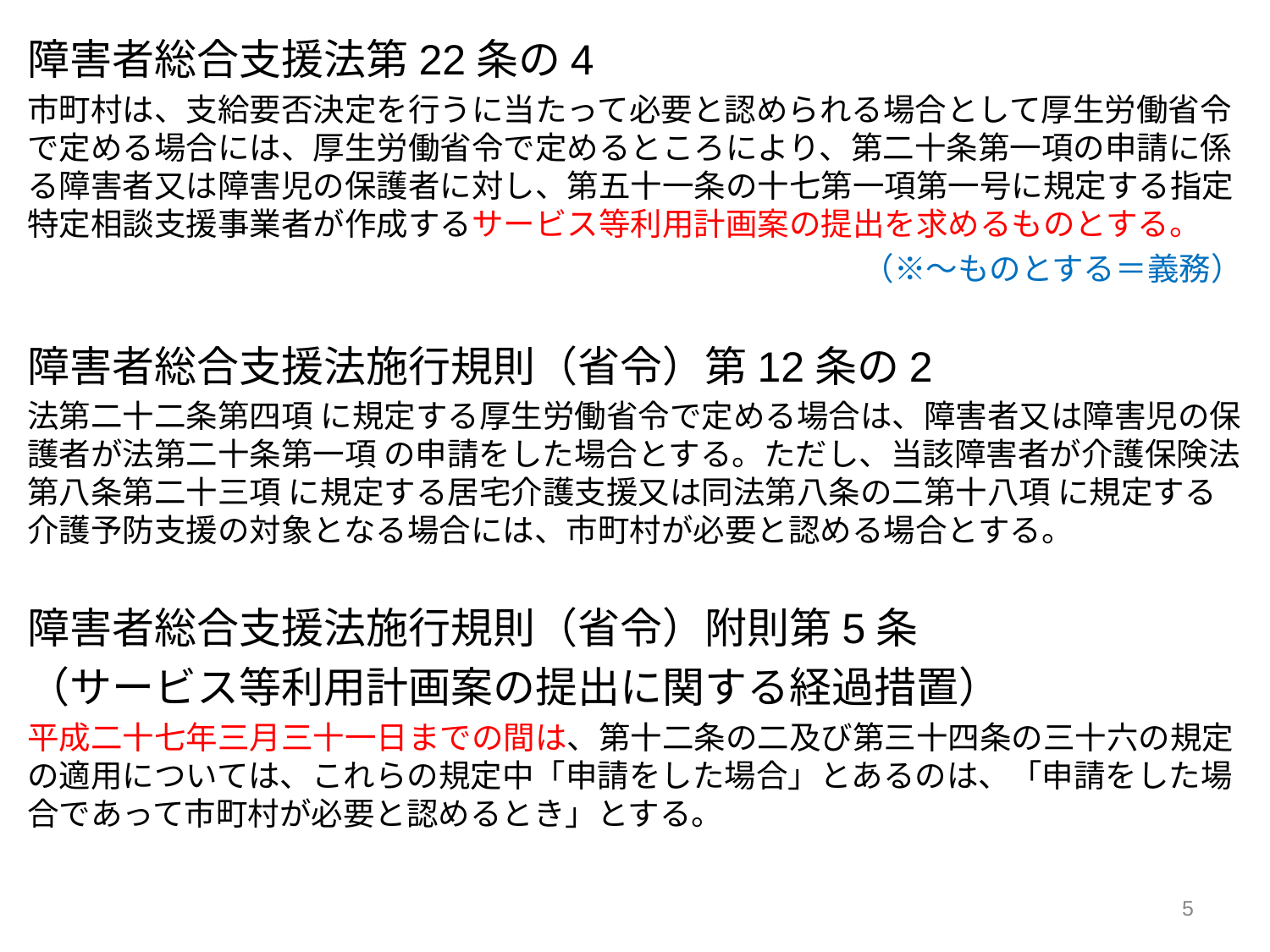

障害者総合支援法第22条の4
市町村は、支給要否決定を行うに当たって必要と認められる場合として厚生労働省令で定める場合には、厚生労働省令で定めるところにより、第二十条第一項の申請に係る障害者又は障害児の保護者に対し、第五十一条の十七第一項第一号に規定する指定特定相談支援事業者が作成するサービス等利用計画案の提出を求めるものとする。
（※～ものとする＝義務）

障害者総合支援法施行規則（省令）第12条の2
法第二十二条第四項 に規定する厚生労働省令で定める場合は、障害者又は障害児の保護者が法第二十条第一項 の申請をした場合とする。ただし、当該障害者が介護保険法第八条第二十三項 に規定する居宅介護支援又は同法第八条の二第十八項 に規定する介護予防支援の対象となる場合には、市町村が必要と認める場合とする。

障害者総合支援法施行規則（省令）附則第5条
（サービス等利用計画案の提出に関する経過措置）
平成二十七年三月三十一日までの間は、第十二条の二及び第三十四条の三十六の規定の適用については、これらの規定中「申請をした場合」とあるのは、「申請をした場合であって市町村が必要と認めるとき」とする。
5